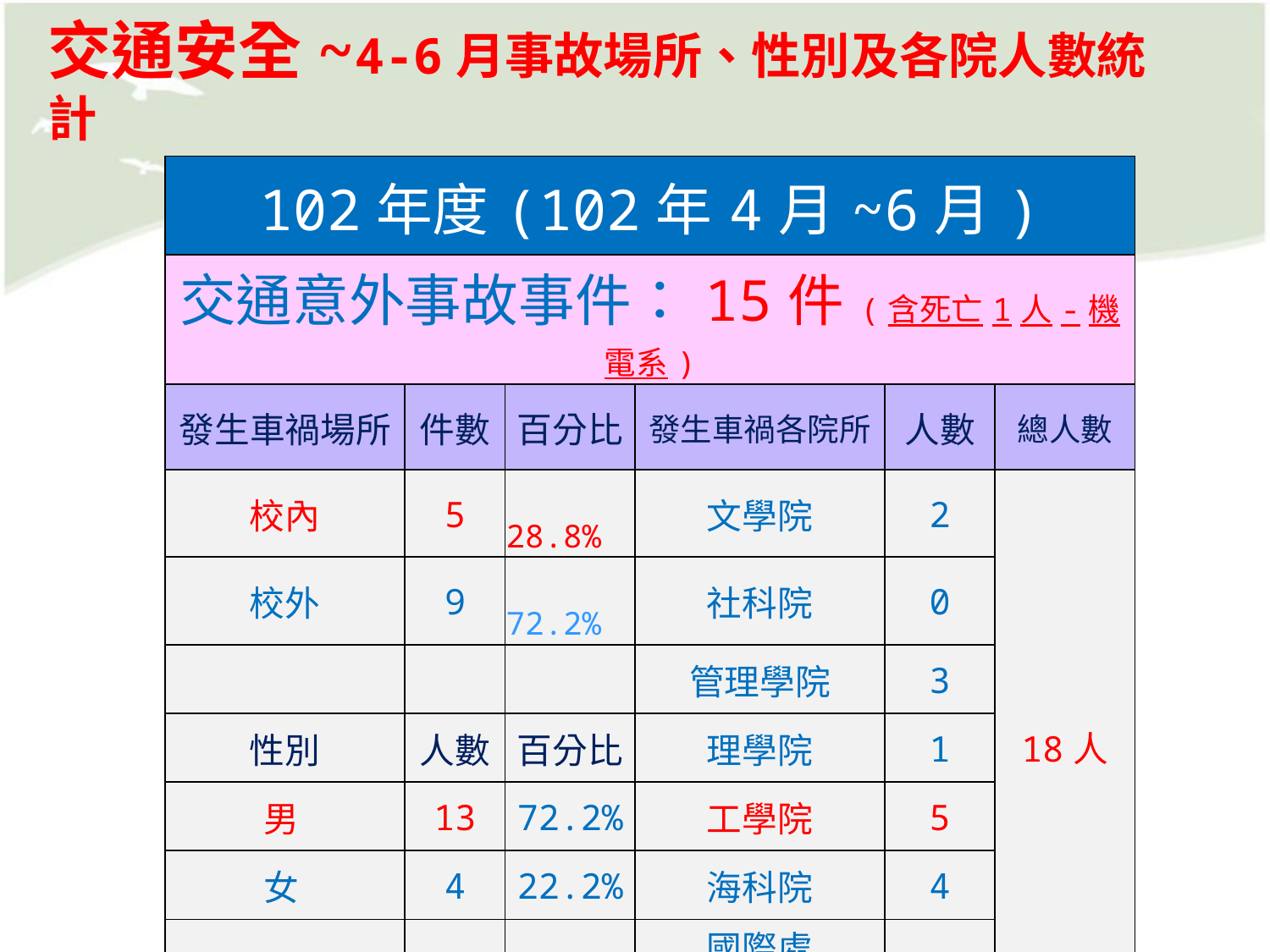

# 交通安全~4-6月事故場所、性別及各院人數統計
| 102年度(102年4月~6月) |  |  |  |  |  |
| --- | --- | --- | --- | --- | --- |
| 交通意外事故事件：15件(含死亡1人-機電系) |  |  |  |  |  |
| 發生車禍場所 | 件數 | 百分比 | 發生車禍各院所 | 人數 | 總人數 |
| 校內 | 5 | 28.8% | 文學院 | 2 | 18人 |
| 校外 | 9 | 72.2% | 社科院 | 0 |  |
|  |  |  | 管理學院 | 3 |  |
| 性別 | 人數 | 百分比 | 理學院 | 1 |  |
| 男 | 13 | 72.2% | 工學院 | 5 |  |
| 女 | 4 | 22.2% | 海科院 | 4 |  |
| 不明 | 1 | 5.6% | 國際處 (外籍生) | 3 |  |